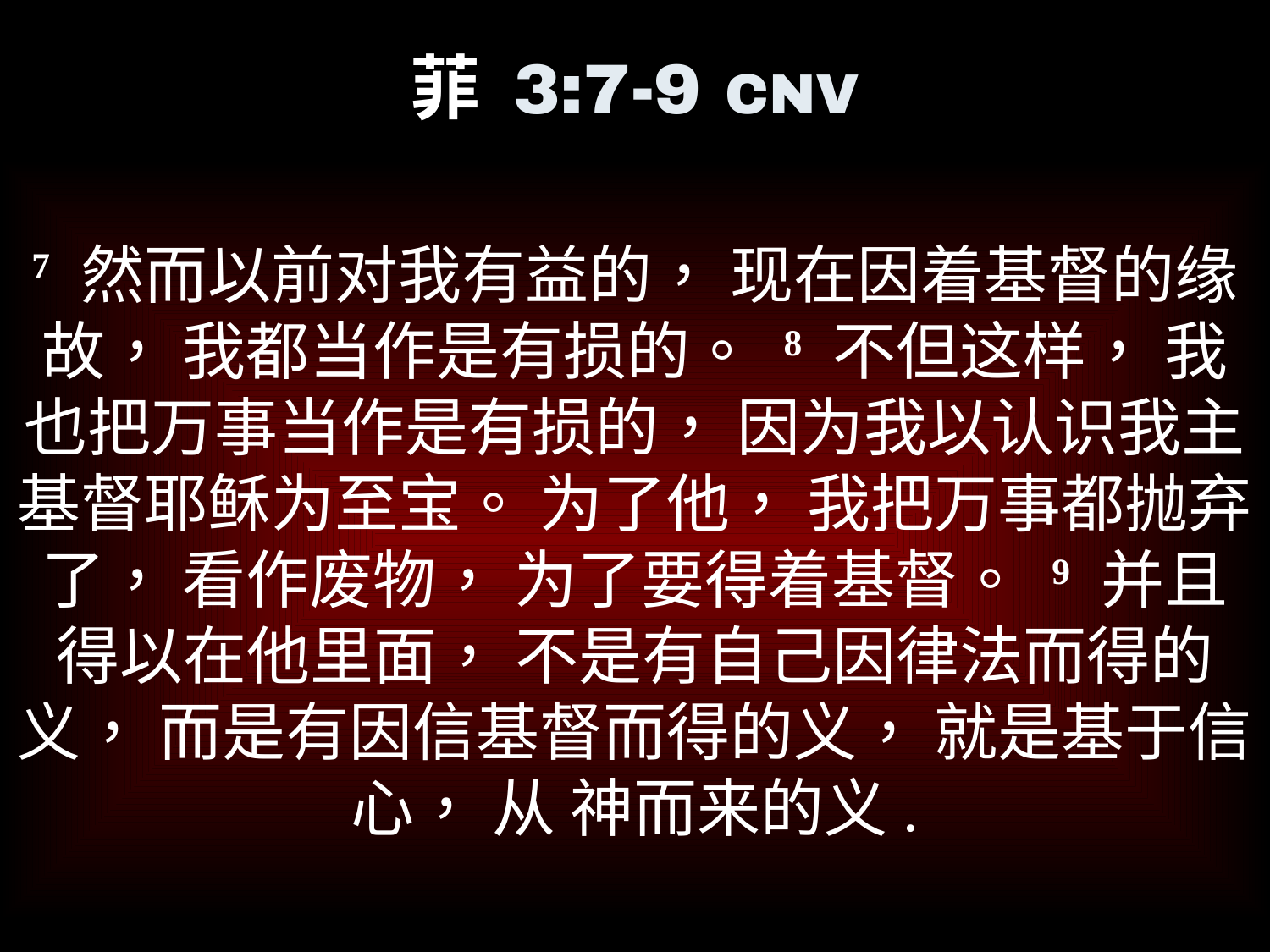

# 菲 3:7-9 CNV
7 然而以前对我有益的， 现在因着基督的缘故， 我都当作是有损的。 8 不但这样， 我也把万事当作是有损的， 因为我以认识我主基督耶稣为至宝。 为了他， 我把万事都抛弃了， 看作废物， 为了要得着基督。 9 并且得以在他里面， 不是有自己因律法而得的义， 而是有因信基督而得的义， 就是基于信心， 从 神而来的义.